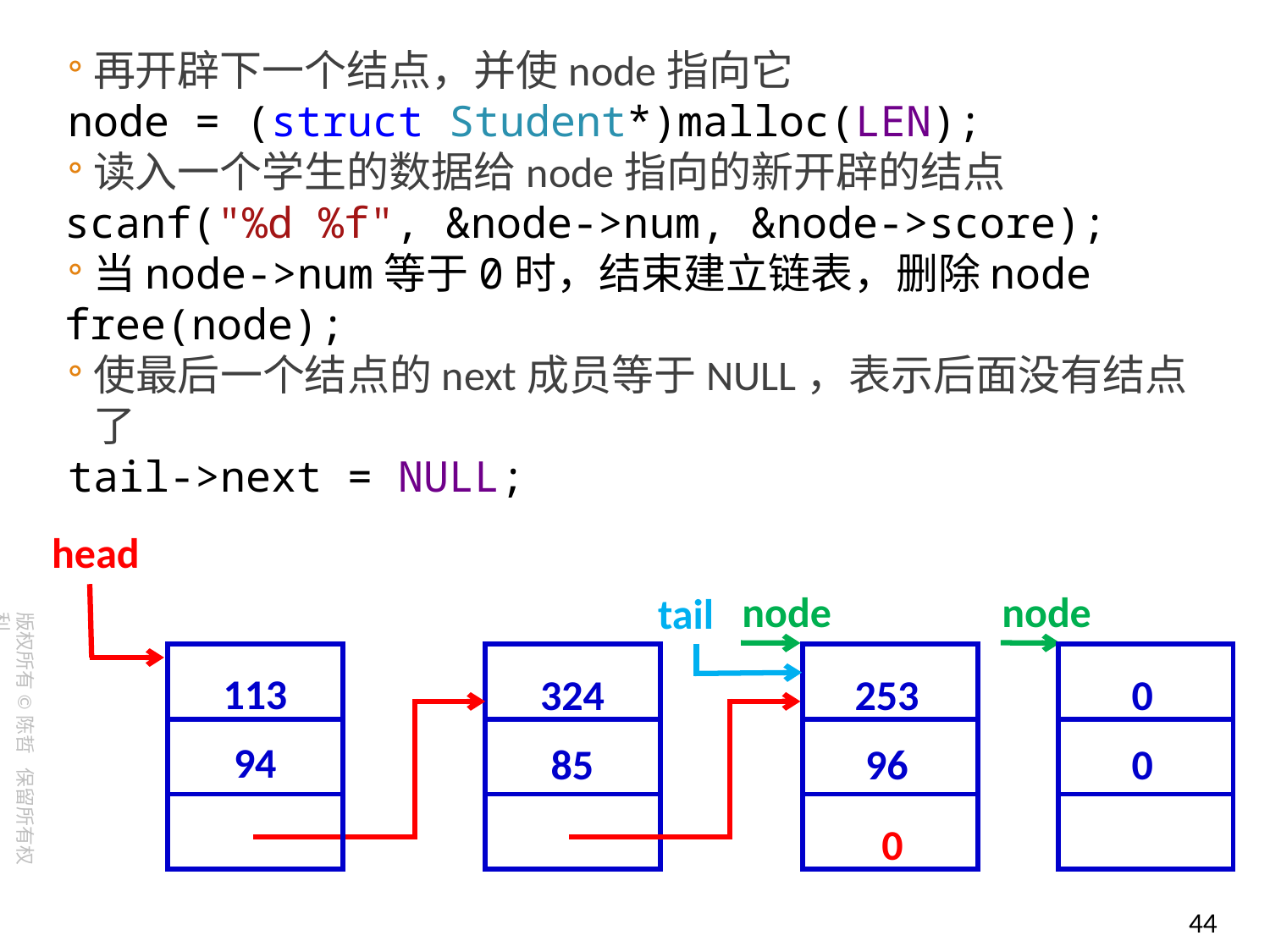

再开辟下一个结点，并使node指向它
node = (struct Student*)malloc(LEN);
读入一个学生的数据给node指向的新开辟的结点
 scanf("%d %f", &node->num, &node->score);
当node->num等于0时，结束建立链表，删除node
 free(node);
使最后一个结点的next成员等于NULL，表示后面没有结点了
tail->next = NULL;
head
node
node
tail
113
94
|  |
| --- |
|  |
|  |
|  |
| --- |
|  |
|  |
324
85
253
96
|  |
| --- |
|  |
|  |
0
0
|  |
| --- |
|  |
|  |
0
44